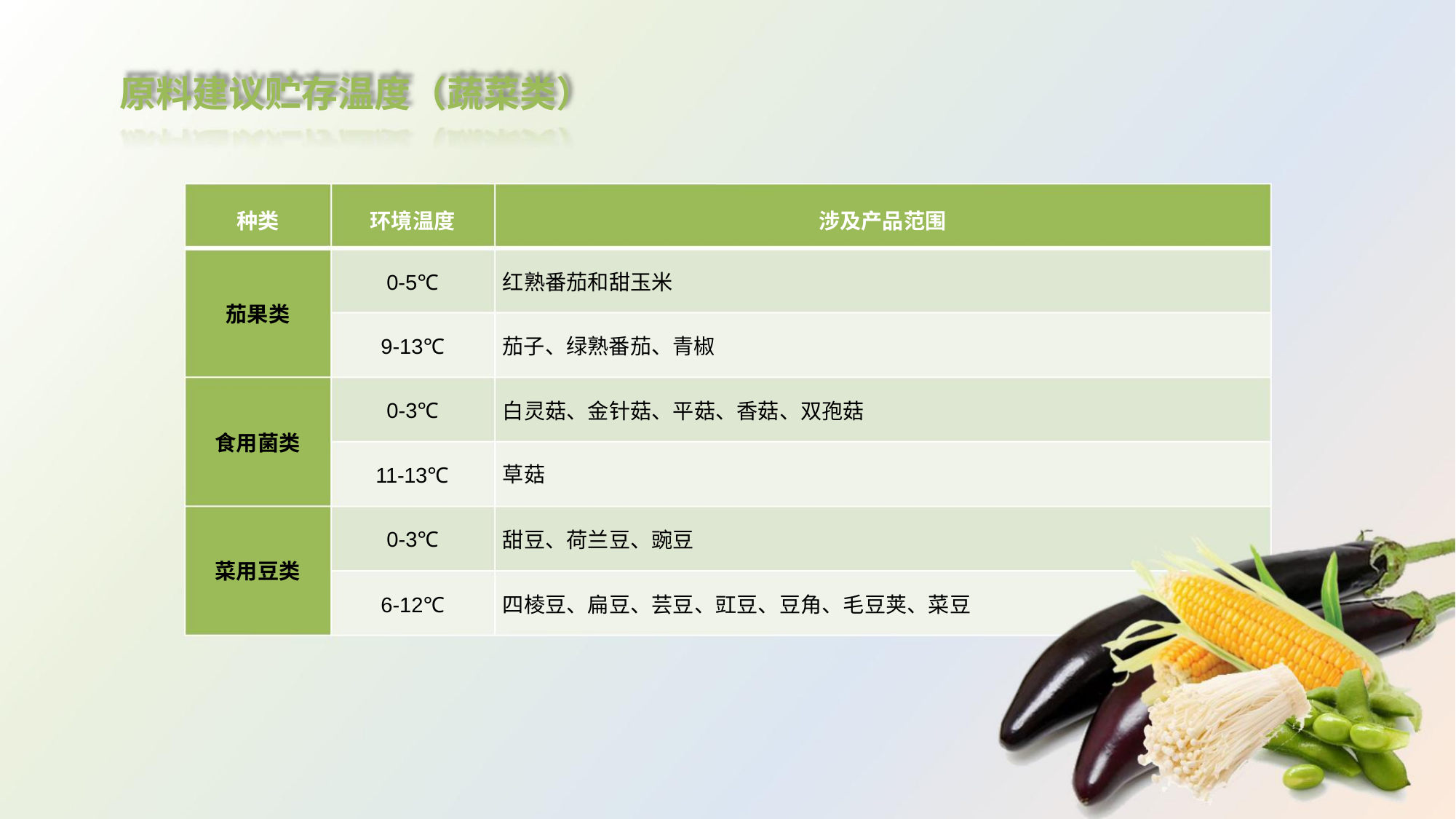

原料建议贮存温度（蔬菜类）
种类
环境温度
涉及产品范围
0-5℃
红熟番茄和甜玉米
茄果类
9-13℃
0-3℃
茄子、绿熟番茄、青椒
白灵菇、金针菇、平菇、香菇、双孢菇
草菇
食用菌类
菜用豆类
11-13℃
0-3℃
甜豆、荷兰豆、豌豆
6-12℃
四棱豆、扁豆、芸豆、豇豆、豆角、毛豆荚、菜豆